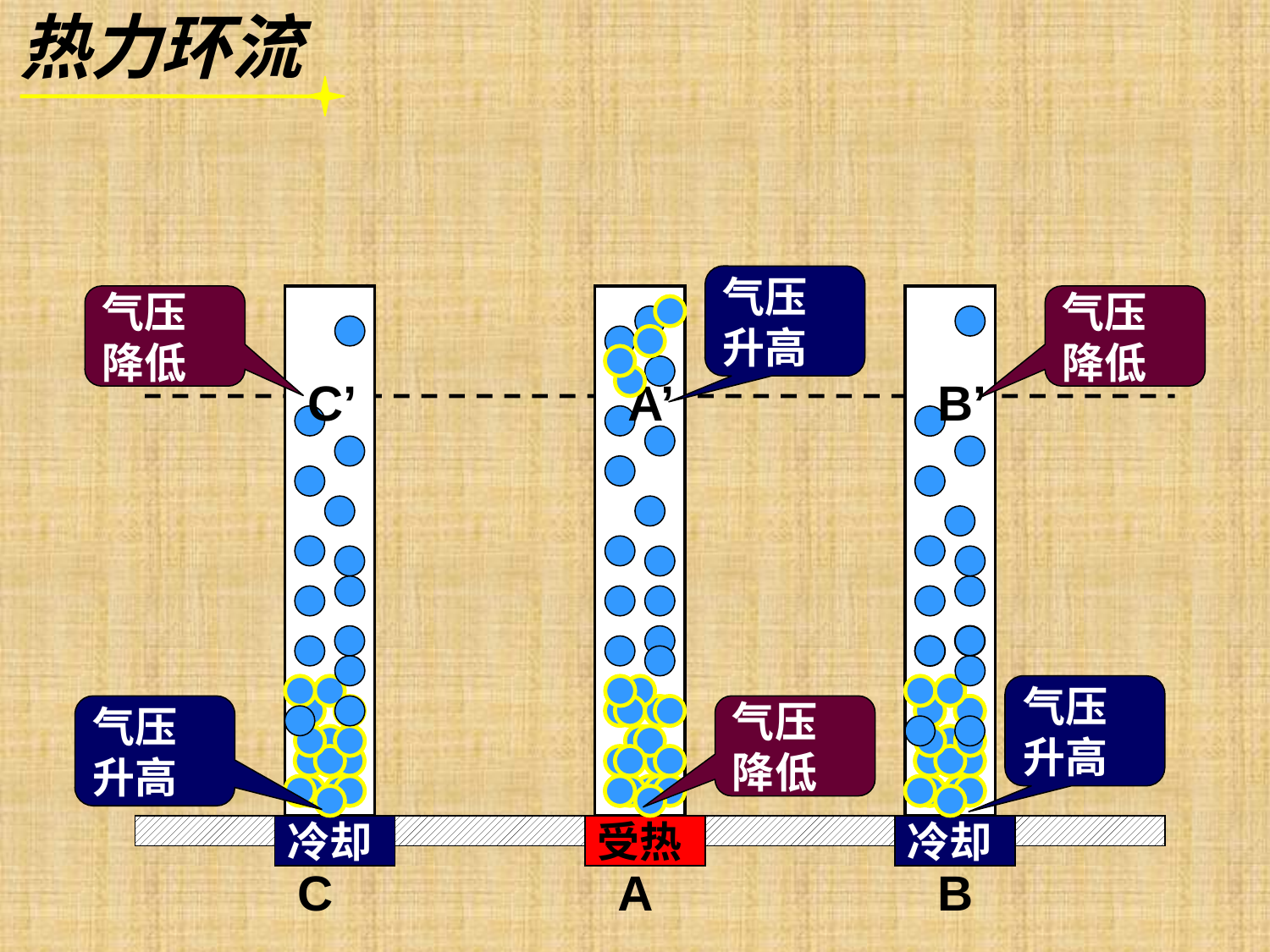

热力环流

气压升高
气压
降低

气压
降低

C’

A’
B’

气压升高
气压升高

气压
降低

冷却
受热
冷却
C
A
B